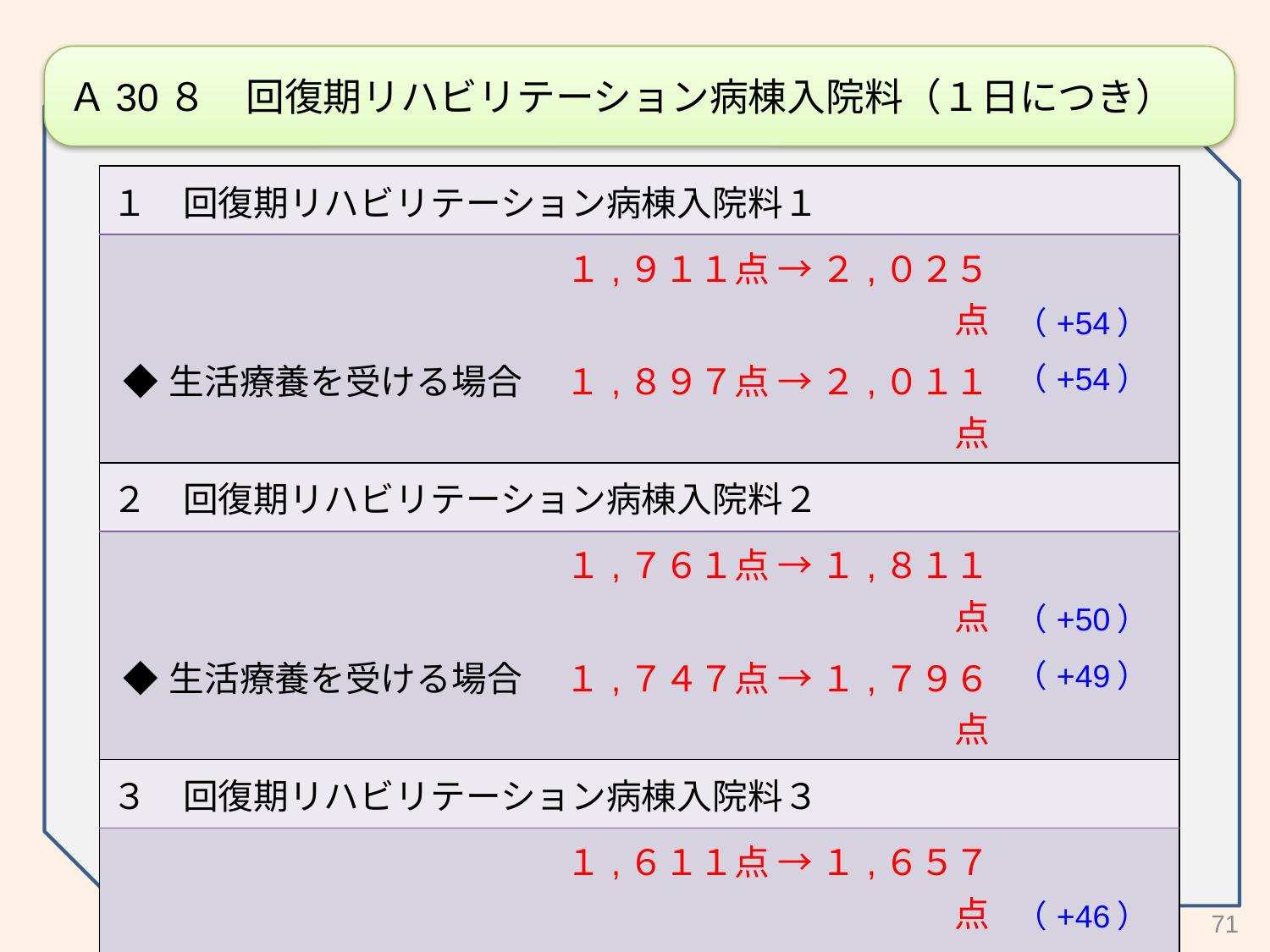

Ａ30８　回復期リハビリテーション病棟入院料（１日につき）

※（　）内は消費税率８％への引き上げ対応分

| １　回復期リハビリテーション病棟入院料１ |  |
| --- | --- |
| １,９１１点 → ２,０２５点 ◆生活療養を受ける場合　 １,８９７点 → ２,０１１点 | （+54） （+54） |
| ２　回復期リハビリテーション病棟入院料２ |  |
| １,７６１点 → １,８１１点 ◆生活療養を受ける場合　 １,７４７点 → １,７９６点 | （+50） （+49） |
| ３　回復期リハビリテーション病棟入院料３ |  |
| １,６１１点 → １,６５７点 ◆生活療養を受ける場合　 １,５９７点 → １,６４２点 | （+46） （+45） |
71